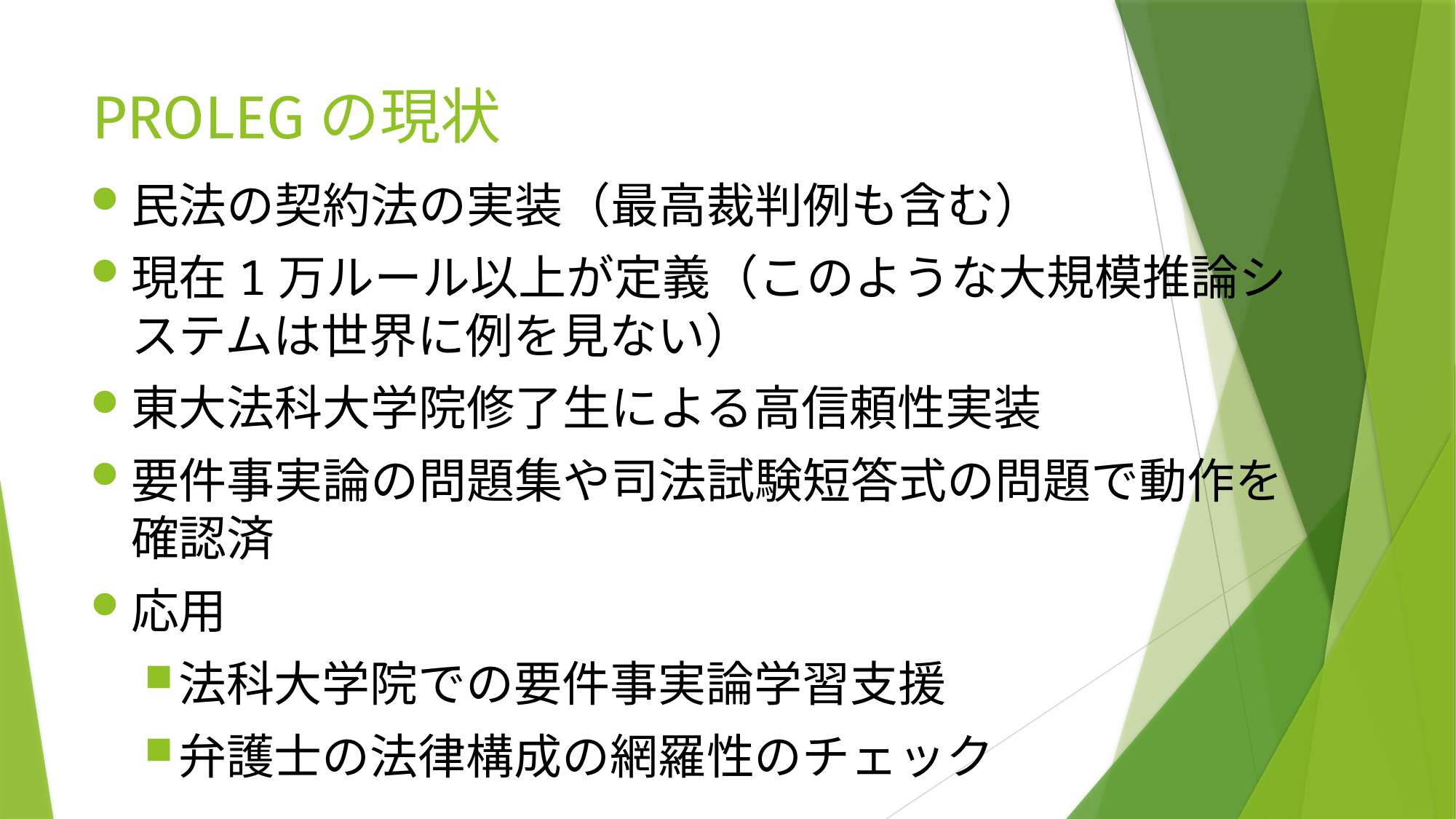

# PROLEGの現状
民法の契約法の実装（最高裁判例も含む）
現在1万ルール以上が定義（このような大規模推論システムは世界に例を見ない）
東大法科大学院修了生による高信頼性実装
要件事実論の問題集や司法試験短答式の問題で動作を確認済
応用
法科大学院での要件事実論学習支援
弁護士の法律構成の網羅性のチェック